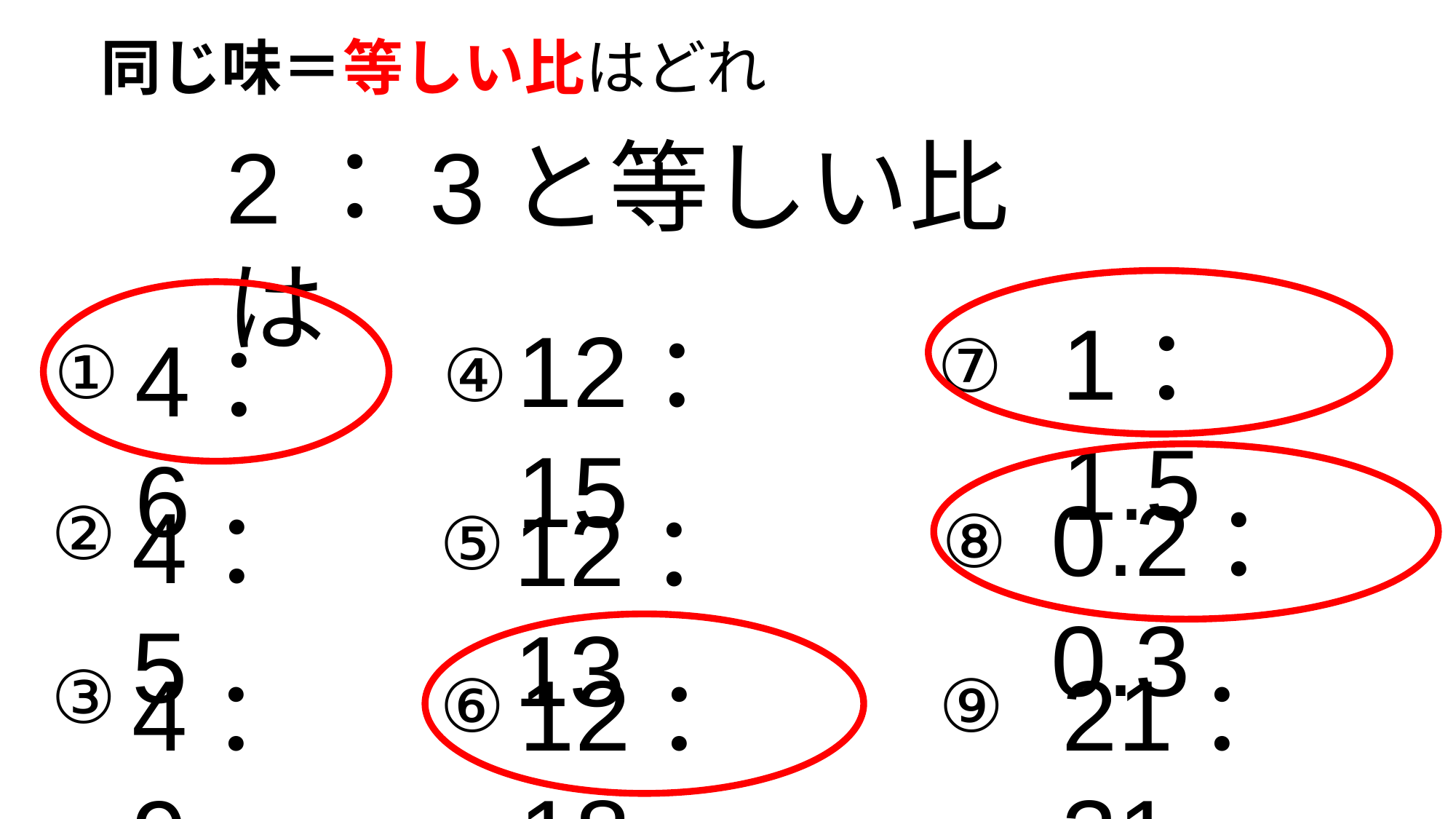

同じ味＝等しい比はどれ
2：3と等しい比は

1：1.5
12：15
4：6
⑦
①
④

0.2：0.3
4：5
12：13
②
⑧
⑤

③
12：18
21：31
4：9
⑥
⑨